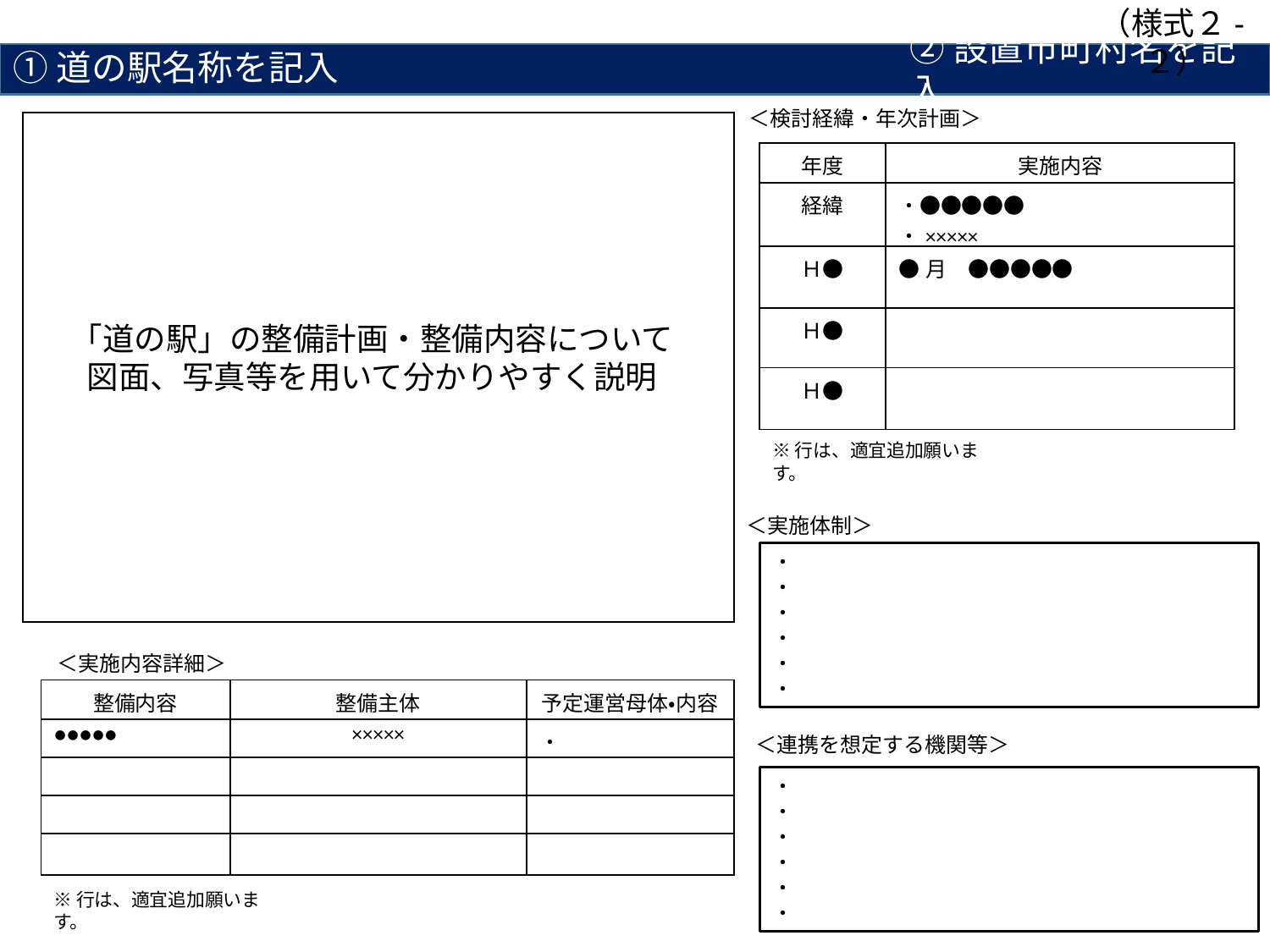

（様式２-２）
②設置市町村名を記入
①道の駅名称を記入

＜検討経緯・年次計画＞

| 年度 | 実施内容 |
| --- | --- |
| 経緯 | ・●●●●● ・××××× |
| Ｈ● | ●月　●●●●● |
| Ｈ● |  |
| Ｈ● |  |
「道の駅」の整備計画・整備内容について
図面、写真等を用いて分かりやすく説明
※行は、適宜追加願います。
＜実施体制＞
・
・
・
・
・
・
＜実施内容詳細＞
| 整備内容 | 整備主体 | 予定運営母体・内容 |
| --- | --- | --- |
| ●●●●● | ××××× | ・ |
|  |  |  |
|  |  |  |
|  |  |  |
＜連携を想定する機関等＞
・
・
・
・
・
・
※行は、適宜追加願います。